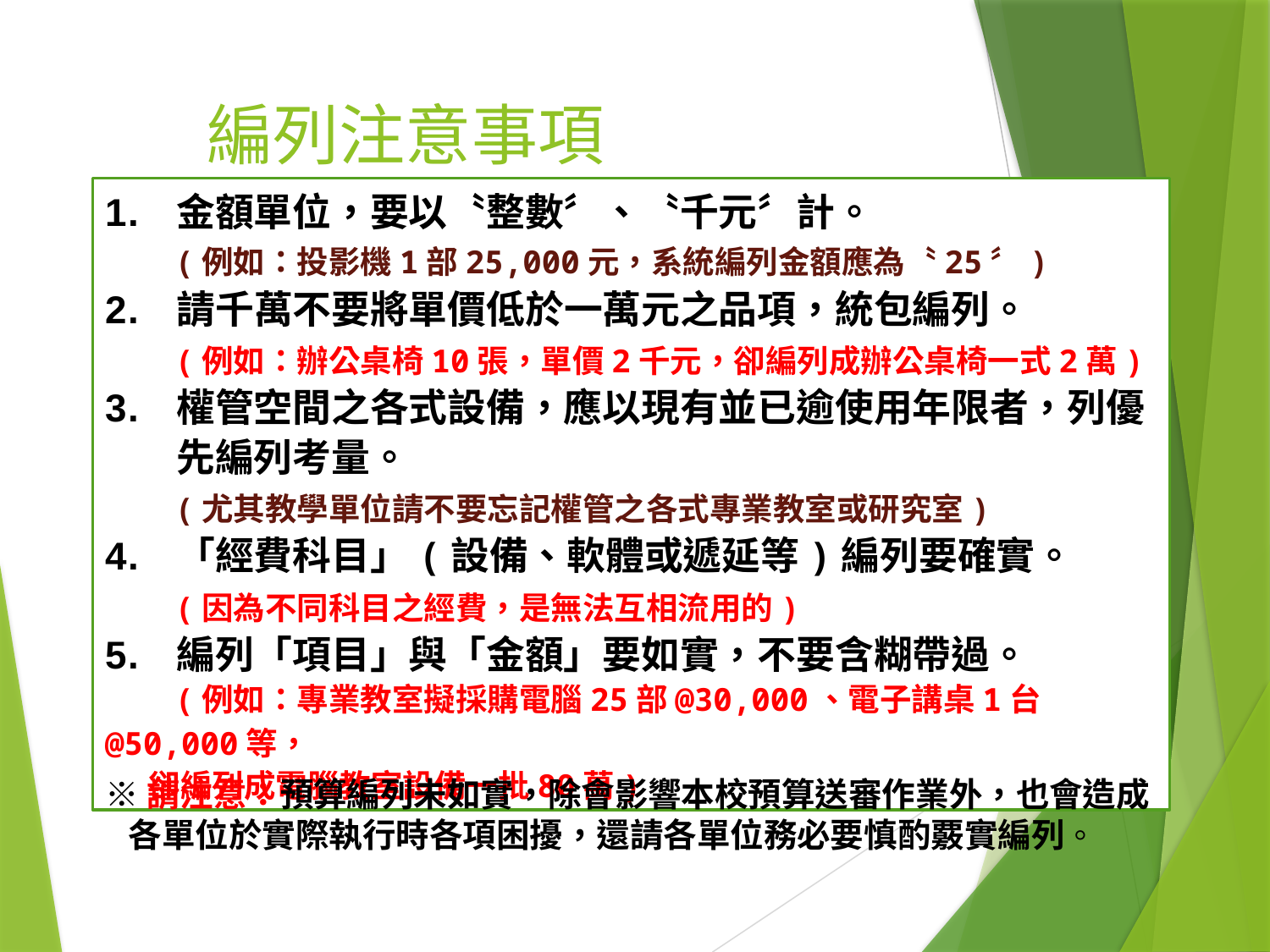

# 編列注意事項
金額單位，要以〝整數〞、〝千元〞計。
   (例如：投影機1部25,000元，系統編列金額應為〝25〞)
請千萬不要將單價低於一萬元之品項，統包編列。
   (例如：辦公桌椅10張，單價2千元，卻編列成辦公桌椅一式2萬)
權管空間之各式設備，應以現有並已逾使用年限者，列優先編列考量。
   (尤其教學單位請不要忘記權管之各式專業教室或研究室)
「經費科目」(設備、軟體或遞延等)編列要確實。
   (因為不同科目之經費，是無法互相流用的)
編列「項目」與「金額」要如實，不要含糊帶過。
   (例如：專業教室擬採購電腦25部@30,000、電子講桌1台@50,000等，
     卻編列成電腦教室設備一批80萬)
※請注意：預算編列未如實，除會影響本校預算送審作業外，也會造成
  各單位於實際執行時各項困擾，還請各單位務必要慎酌覈實編列。